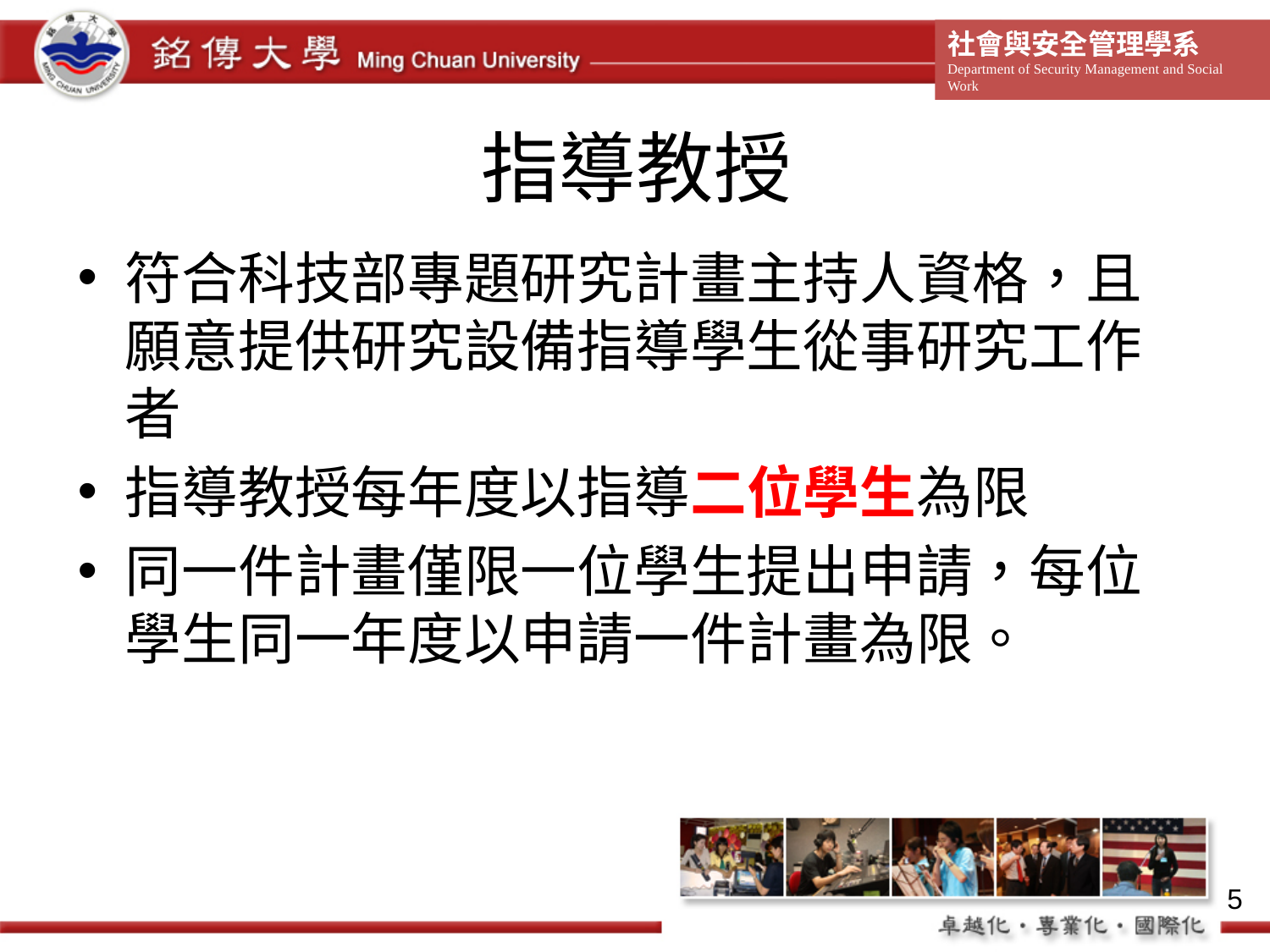

# 指導教授
符合科技部專題研究計畫主持人資格，且願意提供研究設備指導學生從事研究工作者
指導教授每年度以指導二位學生為限
同一件計畫僅限一位學生提出申請，每位學生同一年度以申請一件計畫為限。

5